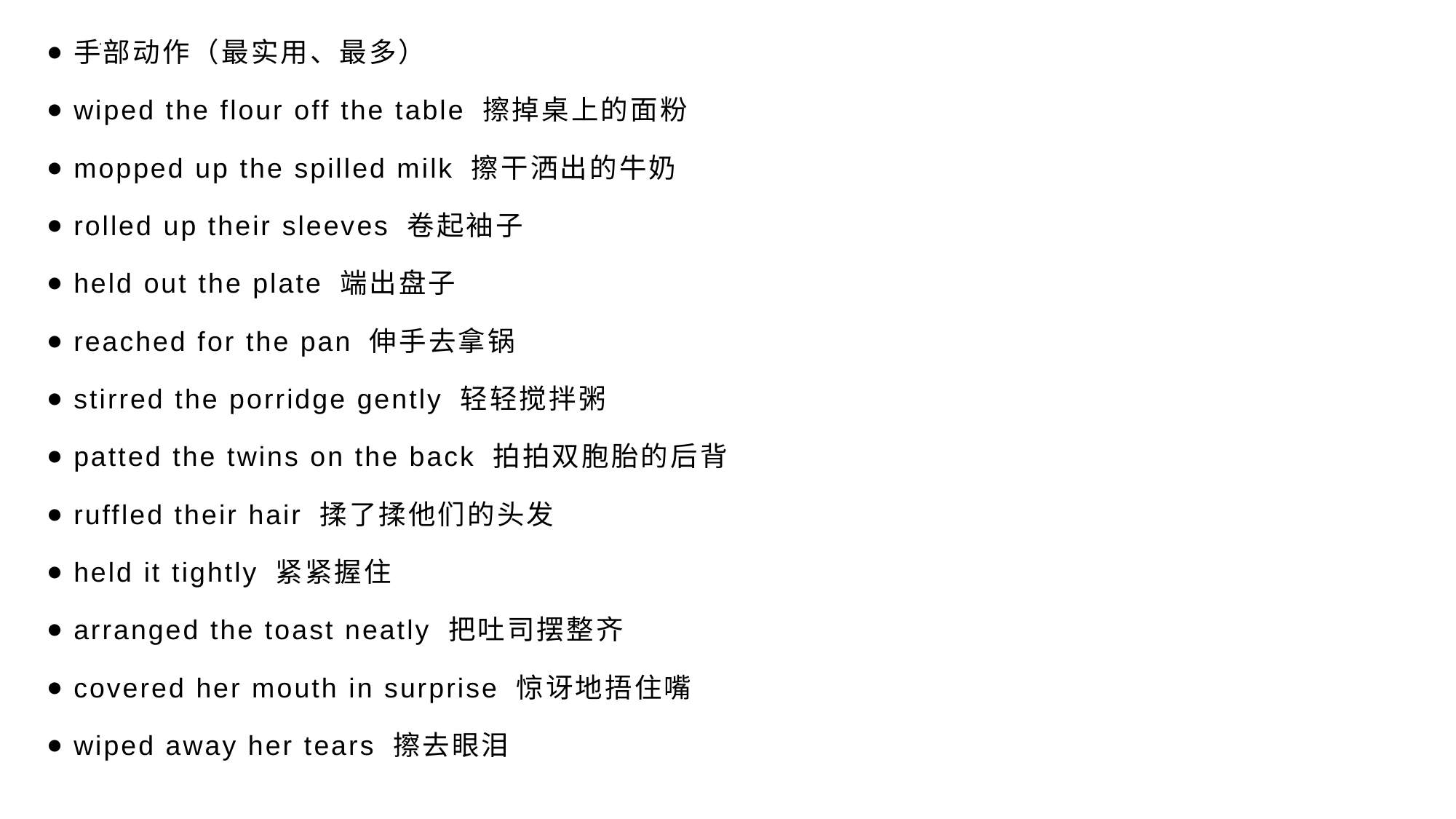

手部动作（最实用、最多）
wiped the flour off the table 擦掉桌上的面粉
mopped up the spilled milk 擦干洒出的牛奶
rolled up their sleeves 卷起袖子
held out the plate 端出盘子
reached for the pan 伸手去拿锅
stirred the porridge gently 轻轻搅拌粥
patted the twins on the back 拍拍双胞胎的后背
ruffled their hair 揉了揉他们的头发
held it tightly 紧紧握住
arranged the toast neatly 把吐司摆整齐
covered her mouth in surprise 惊讶地捂住嘴
wiped away her tears 擦去眼泪